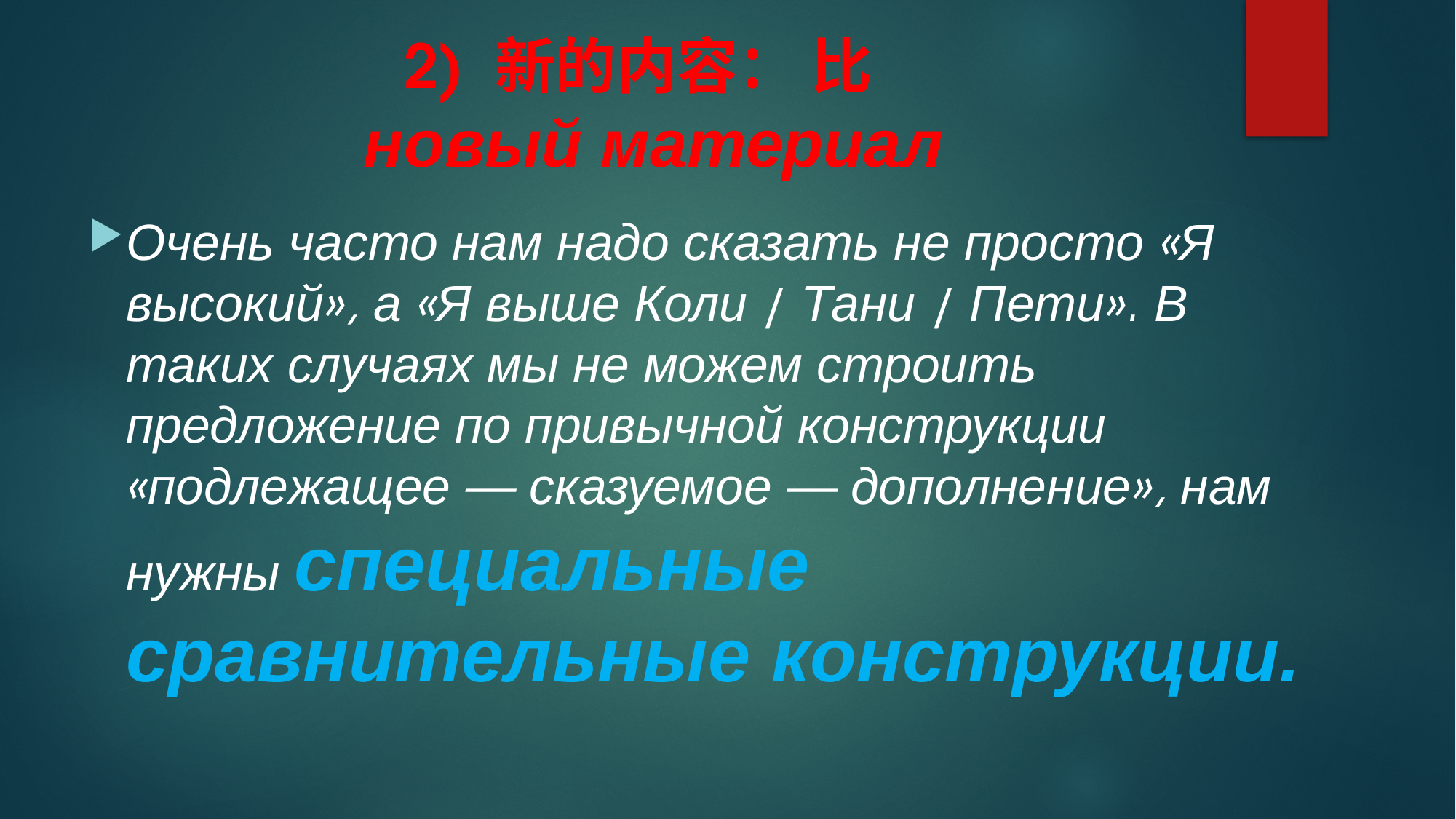

# 2) 新的内容： 比 новый материал
Очень часто нам надо сказать не просто «Я высокий», а «Я выше Коли / Тани / Пети». В таких случаях мы не можем строить предложение по привычной конструкции «подлежащее — сказуемое — дополнение», нам нужны специальные сравнительные конструкции.